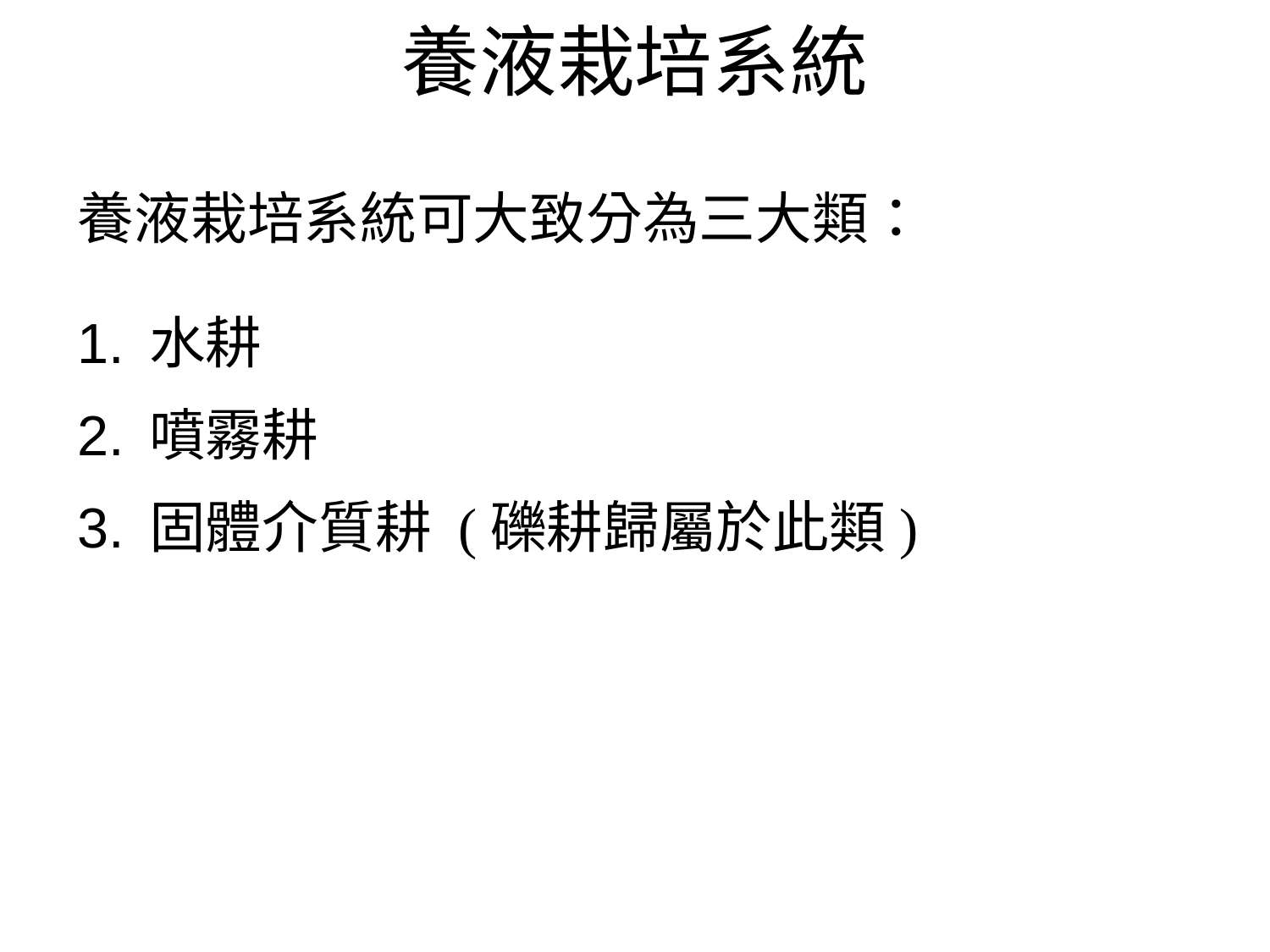

# 養液栽培系統
養液栽培系統可大致分為三大類：

水耕
噴霧耕
固體介質耕 (礫耕歸屬於此類)